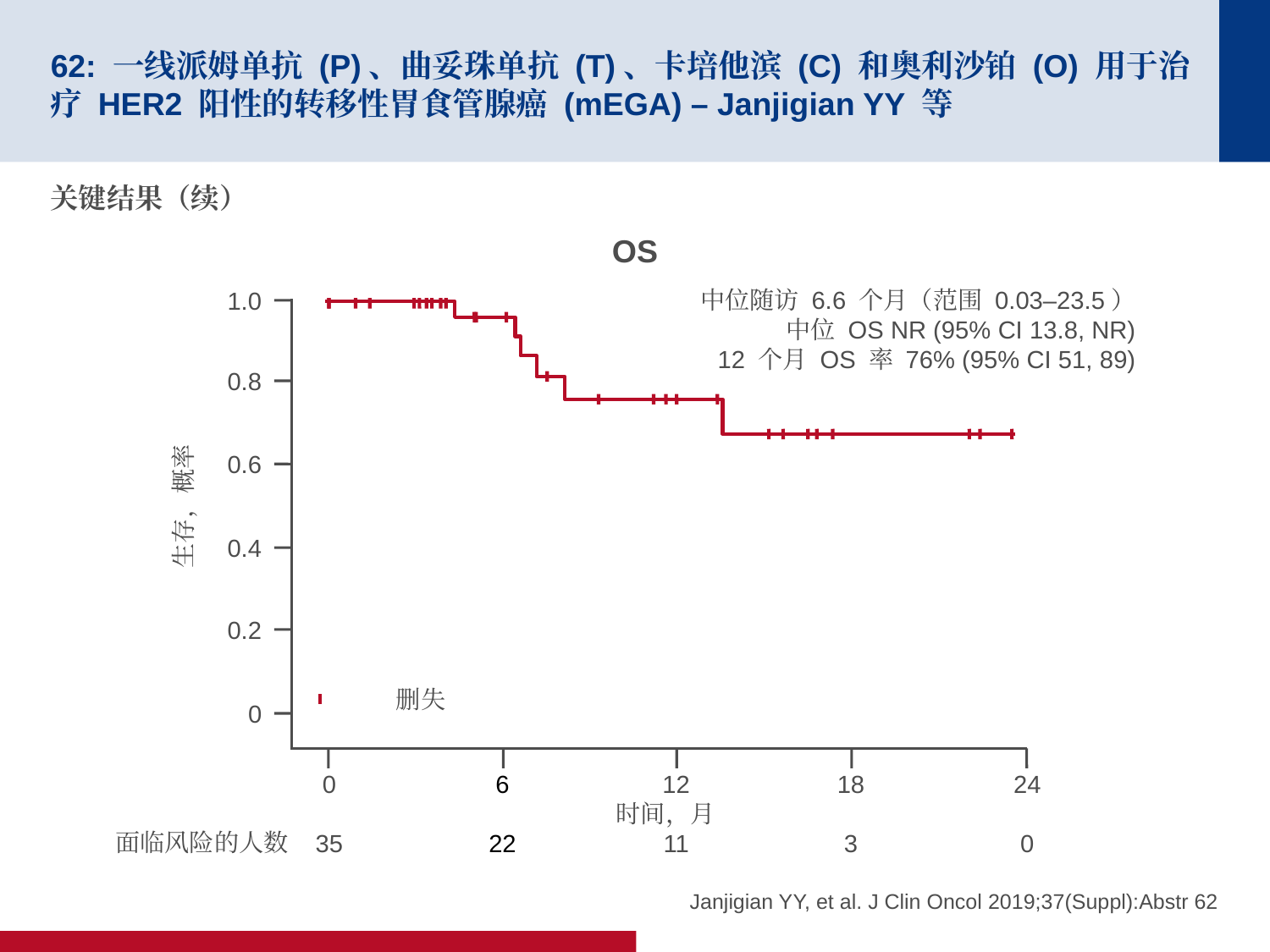

# 62: 一线派姆单抗 (P)、曲妥珠单抗 (T)、卡培他滨 (C) 和奥利沙铂 (O) 用于治疗 HER2 阳性的转移性胃食管腺癌 (mEGA) – Janjigian YY 等
关键结果（续）

OS
中位随访 6.6 个月（范围 0.03–23.5）
中位 OS NR (95% CI 13.8, NR)
12 个月 OS 率 76% (95% CI 51, 89)
1.0

0.8

0.6

生存，概率
0.4

0.2

删失
0

0

35
6

22
12

11
18

3
24

0
时间，月
面临风险的人数
Janjigian YY, et al. J Clin Oncol 2019;37(Suppl):Abstr 62